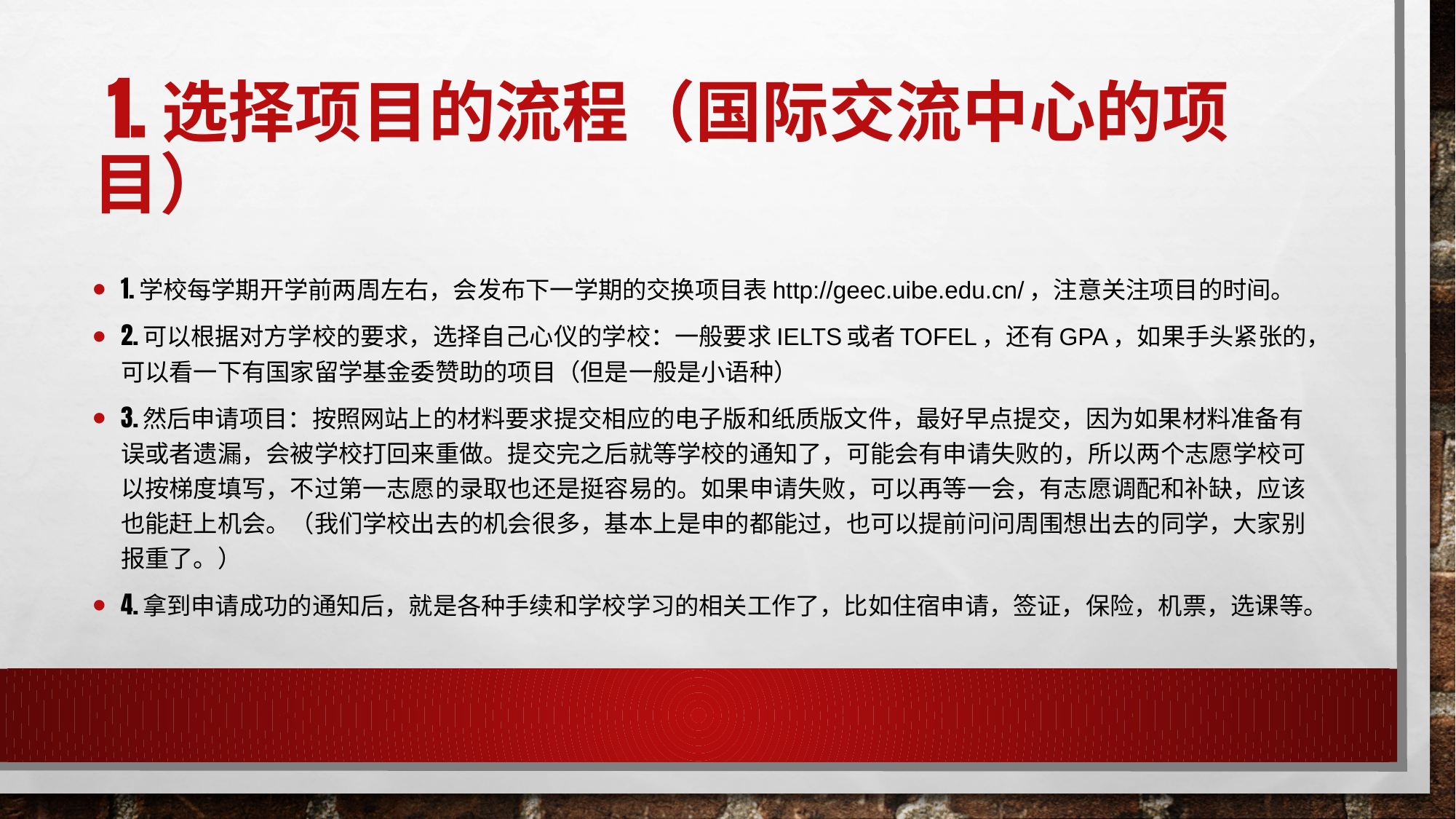

# 1.选择项目的流程（国际交流中心的项目）
1.学校每学期开学前两周左右，会发布下一学期的交换项目表http://geec.uibe.edu.cn/，注意关注项目的时间。
2.可以根据对方学校的要求，选择自己心仪的学校：一般要求IELTS或者TOFEL，还有GPA，如果手头紧张的，可以看一下有国家留学基金委赞助的项目（但是一般是小语种）
3.然后申请项目：按照网站上的材料要求提交相应的电子版和纸质版文件，最好早点提交，因为如果材料准备有误或者遗漏，会被学校打回来重做。提交完之后就等学校的通知了，可能会有申请失败的，所以两个志愿学校可以按梯度填写，不过第一志愿的录取也还是挺容易的。如果申请失败，可以再等一会，有志愿调配和补缺，应该也能赶上机会。（我们学校出去的机会很多，基本上是申的都能过，也可以提前问问周围想出去的同学，大家别报重了。）
4.拿到申请成功的通知后，就是各种手续和学校学习的相关工作了，比如住宿申请，签证，保险，机票，选课等。